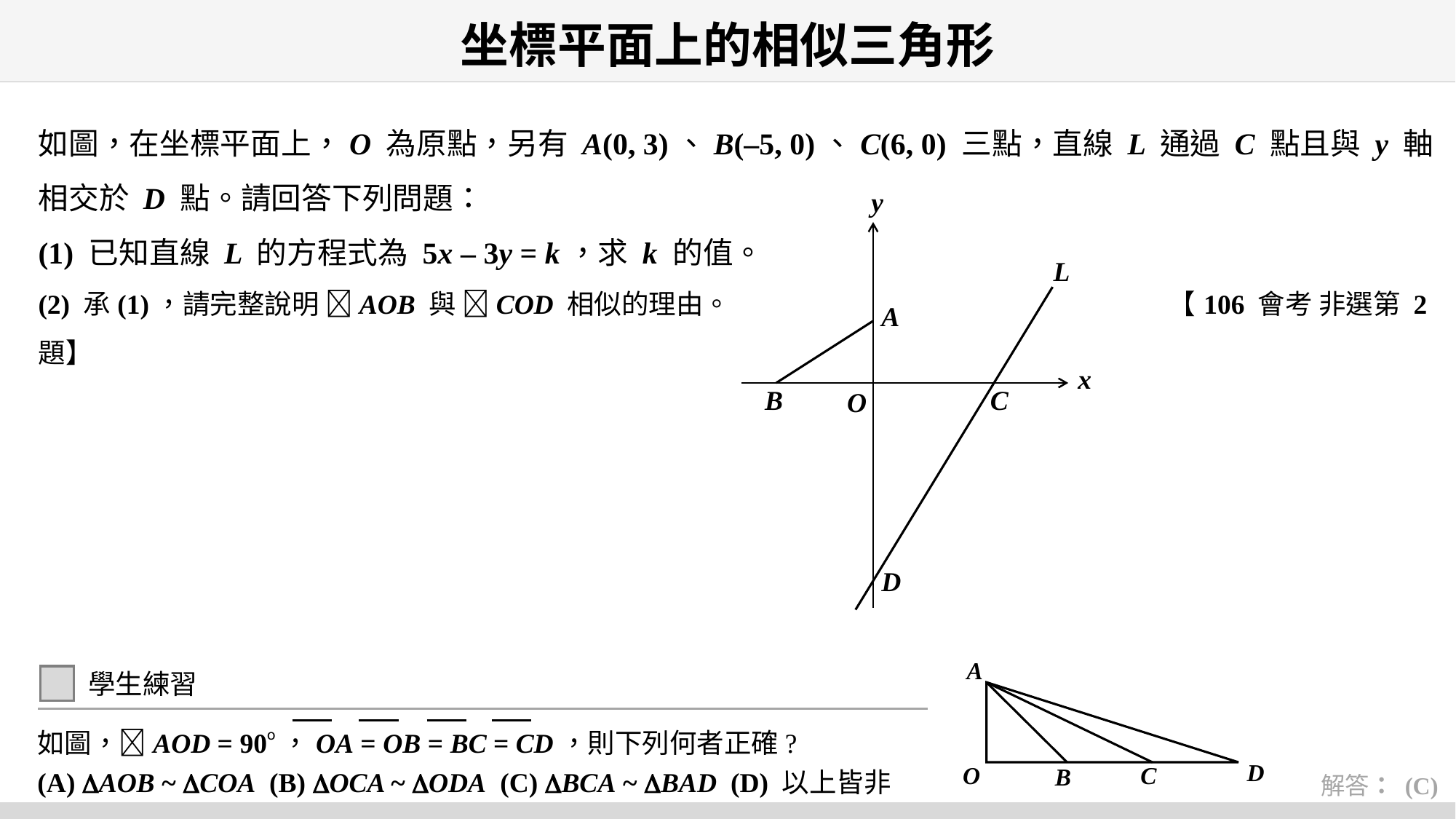

# 坐標平面上的相似三角形
如圖，在坐標平面上，O 為原點，另有 A(0, 3)、B(–5, 0)、C(6, 0) 三點，直線 L 通過 C 點且與 y 軸相交於 D 點。請回答下列問題：
(1) 已知直線 L 的方程式為 5x – 3y = k，求 k 的值。
(2) 承(1)，請完整說明 ΔAOB 與 ΔCOD 相似的理由。                                                                       【106 會考 非選第 2 題】
y
L
A
x
B
C
O
D
A
學生練習

如圖，∠AOD = 90o，OA = OB = BC = CD，則下列何者正確?
(A) ΔAOB ~ ΔCOA  (B) ΔOCA ~ ΔODA  (C) ΔBCA ~ ΔBAD  (D) 以上皆非
D
O
C
B
解答： (C)